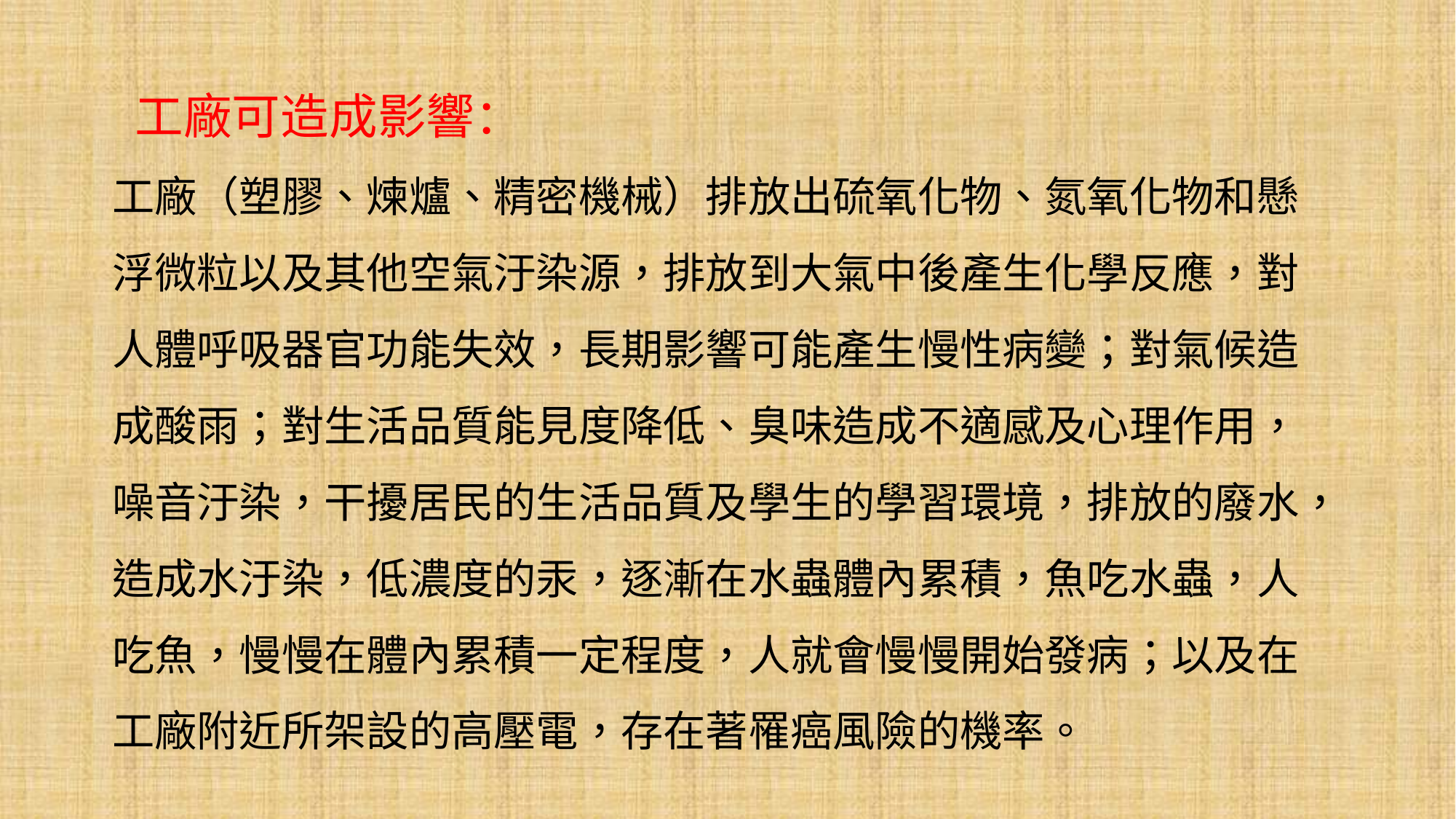

工廠可造成影響：
工廠（塑膠、煉爐、精密機械）排放出硫氧化物、氮氧化物和懸浮微粒以及其他空氣汙染源，排放到大氣中後產生化學反應，對人體呼吸器官功能失效，長期影響可能產生慢性病變；對氣候造成酸雨；對生活品質能見度降低、臭味造成不適感及心理作用，噪音汙染，干擾居民的生活品質及學生的學習環境，排放的廢水，造成水汙染，低濃度的汞，逐漸在水蟲體內累積，魚吃水蟲，人吃魚，慢慢在體內累積一定程度，人就會慢慢開始發病；以及在工廠附近所架設的高壓電，存在著罹癌風險的機率。